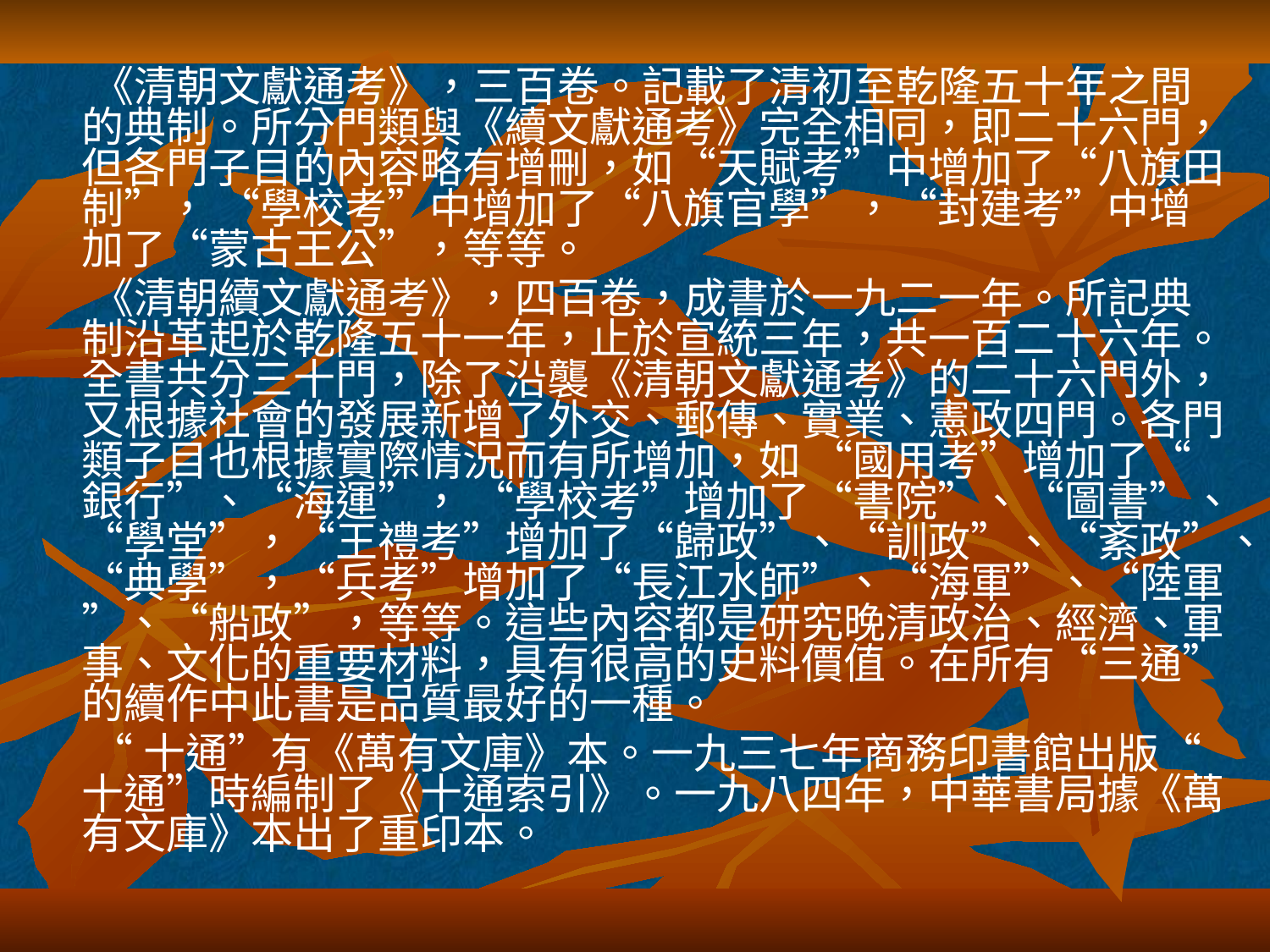

《清朝文獻通考》，三百卷。記載了清初至乾隆五十年之間的典制。所分門類與《續文獻通考》完全相同，即二十六門，但各門子目的內容略有增刪，如“天賦考”中增加了“八旗田制”， “學校考”中增加了“八旗官學”，“封建考”中增加了“蒙古王公”，等等。
     《清朝續文獻通考》，四百卷，成書於一九二一年。所記典制沿革起於乾隆五十一年，止於宣統三年，共一百二十六年。全書共分三十門，除了沿襲《清朝文獻通考》的二十六門外，又根據社會的發展新增了外交、郵傳、實業、憲政四門。各門類子目也根據實際情況而有所增加，如 “國用考”增加了“銀行”、“海運”， “學校考”增加了“書院”、“圖書”、“學堂”，“王禮考”增加了“歸政”、“訓政”、“紊政”、“典學”，“兵考”增加了“長江水師”、“海軍”、“陸軍”、“船政”，等等。這些內容都是研究晚清政治、經濟、軍事、文化的重要材料，具有很高的史料價值。在所有“三通”的續作中此書是品質最好的一種。
      “十通”有《萬有文庫》本。一九三七年商務印書館出版“十通”時編制了《十通索引》。一九八四年，中華書局據《萬有文庫》本出了重印本。